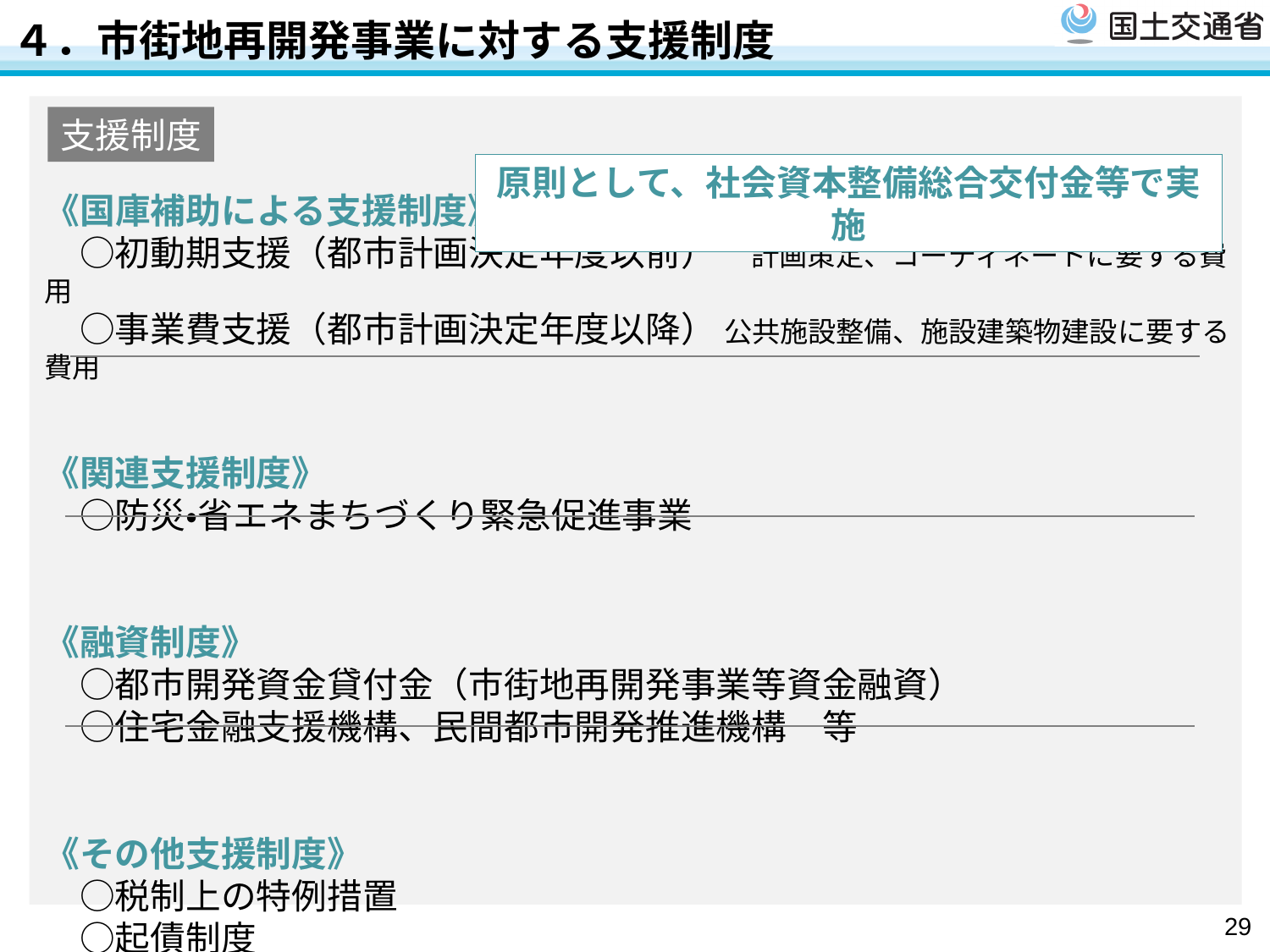

４．市街地再開発事業に対する支援制度

支援制度
原則として、社会資本整備総合交付金等で実施
《国庫補助による支援制度》
　○初動期支援（都市計画決定年度以前）　計画策定、コーディネートに要する費用
　○事業費支援（都市計画決定年度以降） 公共施設整備、施設建築物建設に要する費用

《関連支援制度》
　○防災・省エネまちづくり緊急促進事業

《融資制度》
　○都市開発資金貸付金（市街地再開発事業等資金融資）
　○住宅金融支援機構、民間都市開発推進機構　等

《その他支援制度》
　○税制上の特例措置
　○起債制度
29